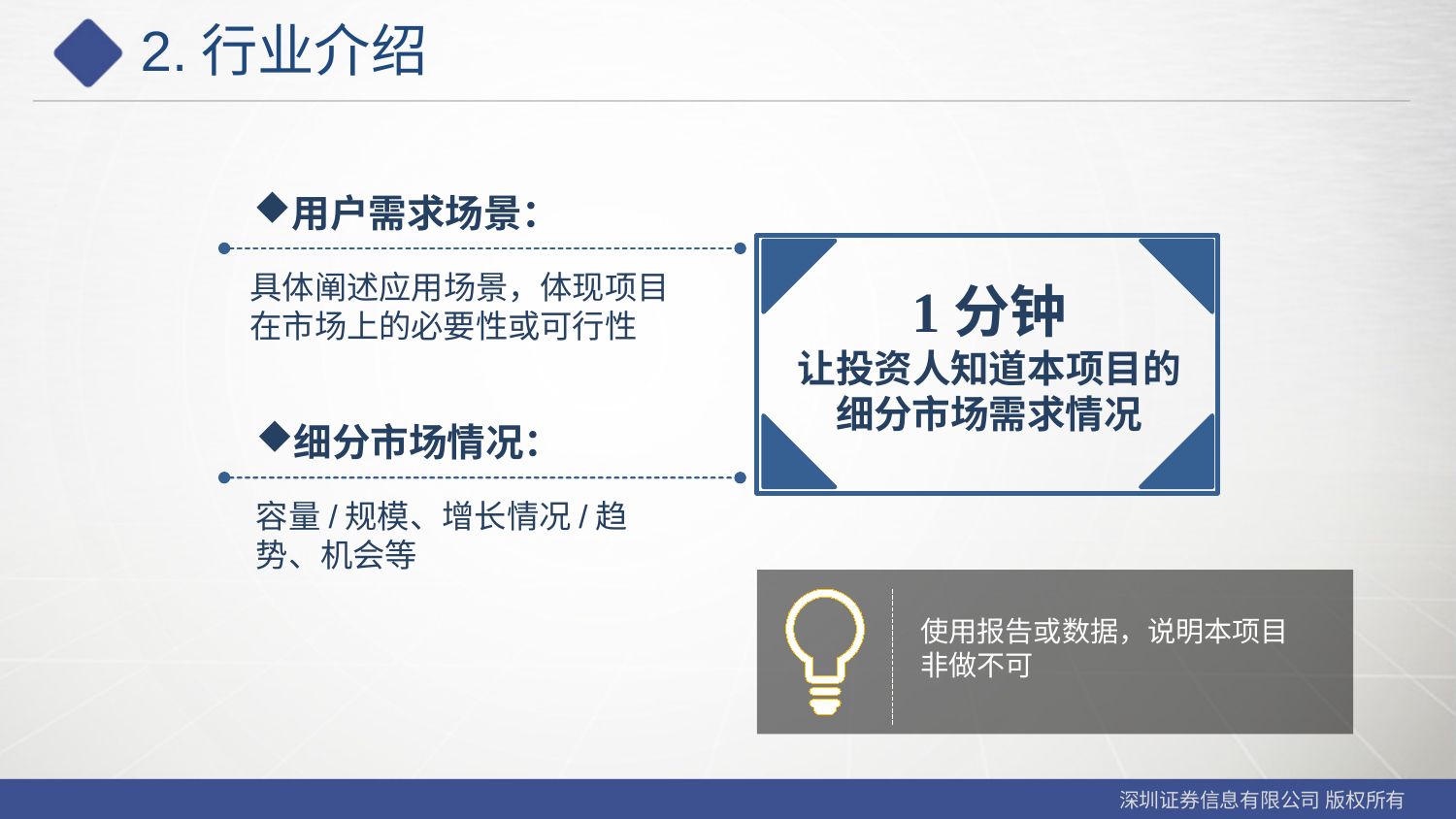

# 2.行业介绍
用户需求场景：

具体阐述应用场景，体现项目在市场上的必要性或可行性

1分钟
让投资人知道本项目的
细分市场需求情况
细分市场情况：

容量/规模、增长情况/趋势、机会等

使用报告或数据，说明本项目非做不可
深圳证券信息有限公司 版权所有